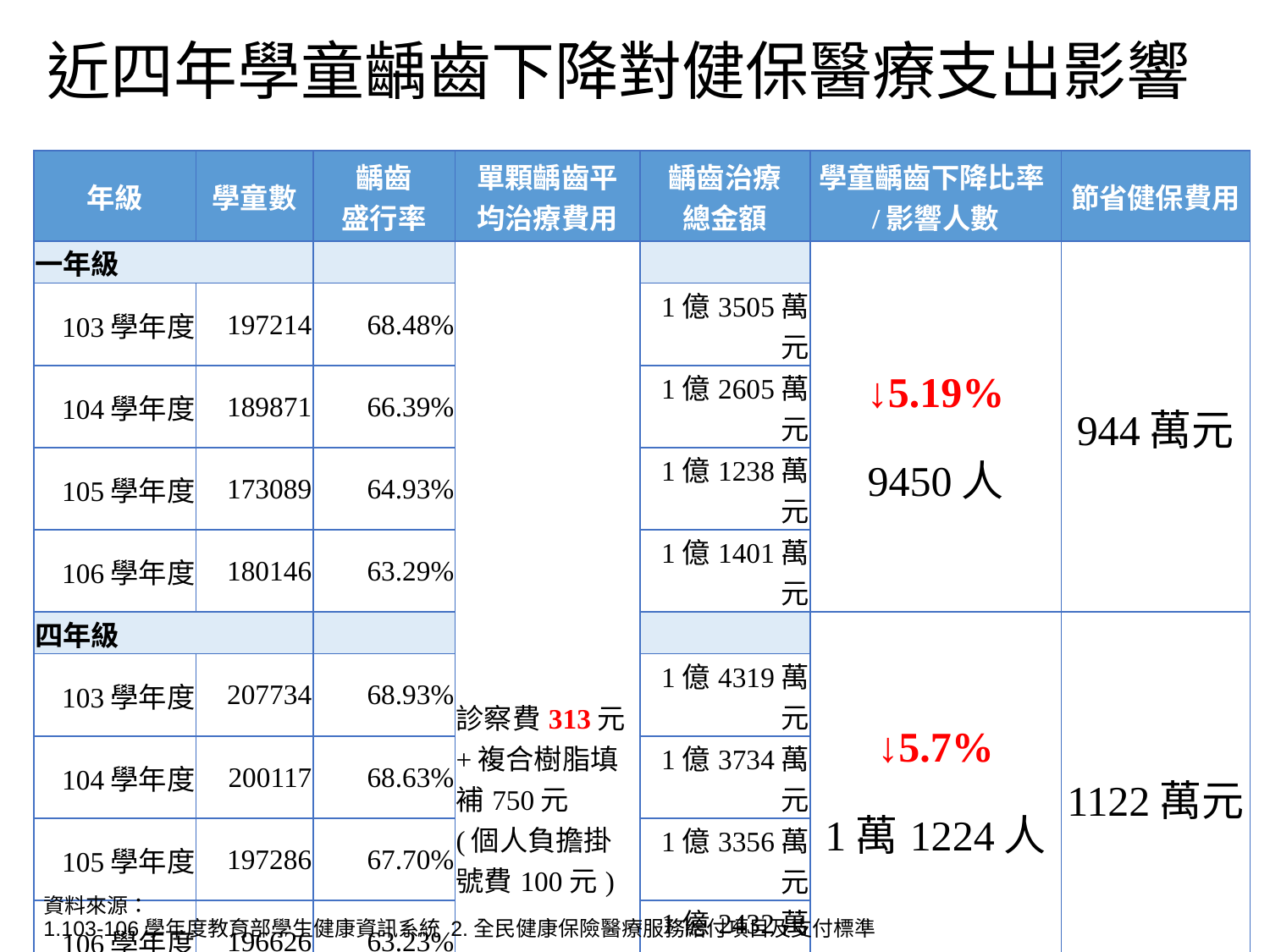

# 近四年學童齲齒下降對健保醫療支出影響
| 年級 | 學童數 | 齲齒 盛行率 | 單顆齲齒平均治療費用 | 齲齒治療 總金額 | 學童齲齒下降比率/影響人數 | 節省健保費用 |
| --- | --- | --- | --- | --- | --- | --- |
| 一年級 |  |  | 診察費313元+複合樹脂填補750元 (個人負擔掛號費100元) |  | ↓5.19% 9450人 | 944萬元 |
| 103學年度 | 197214 | 68.48% |  | 1億3505萬元 |  |  |
| 104學年度 | 189871 | 66.39% |  | 1億2605萬元 |  |  |
| 105學年度 | 173089 | 64.93% |  | 1億1238萬元 |  |  |
| 106學年度 | 180146 | 63.29% |  | 1億1401萬元 |  |  |
| 四年級 |  |  |  |  | ↓5.7% 1萬1224人 | 1122萬元 |
| 103學年度 | 207734 | 68.93% |  | 1億4319萬元 |  |  |
| 104學年度 | 200117 | 68.63% |  | 1億3734萬元 |  |  |
| 105學年度 | 197286 | 67.70% |  | 1億3356萬元 |  |  |
| 106學年度 | 196626 | 63.23% |  | 1億2432萬元 |  |  |
| 七年級 |  |  |  |  | ↓3.25% 6672人 | 667萬元 |
| 103學年度 | 241114 | 60.32% |  | 1億4543萬元 |  |  |
| 104學年度 | 228027 | 61.40% |  | 1億4000萬元 |  |  |
| 105學年度 | 213339 | 58.62% |  | 1億2505萬元 |  |  |
| 106學年度 | 206685 | 57.07% |  | 1億1795萬元 |  |  |
| 總計 |  |  |  |  | 2萬7345人 | 2734萬元 |
81
資料來源：
1.103-106學年度教育部學生健康資訊系統 2.全民健康保險醫療服務給付項目及支付標準